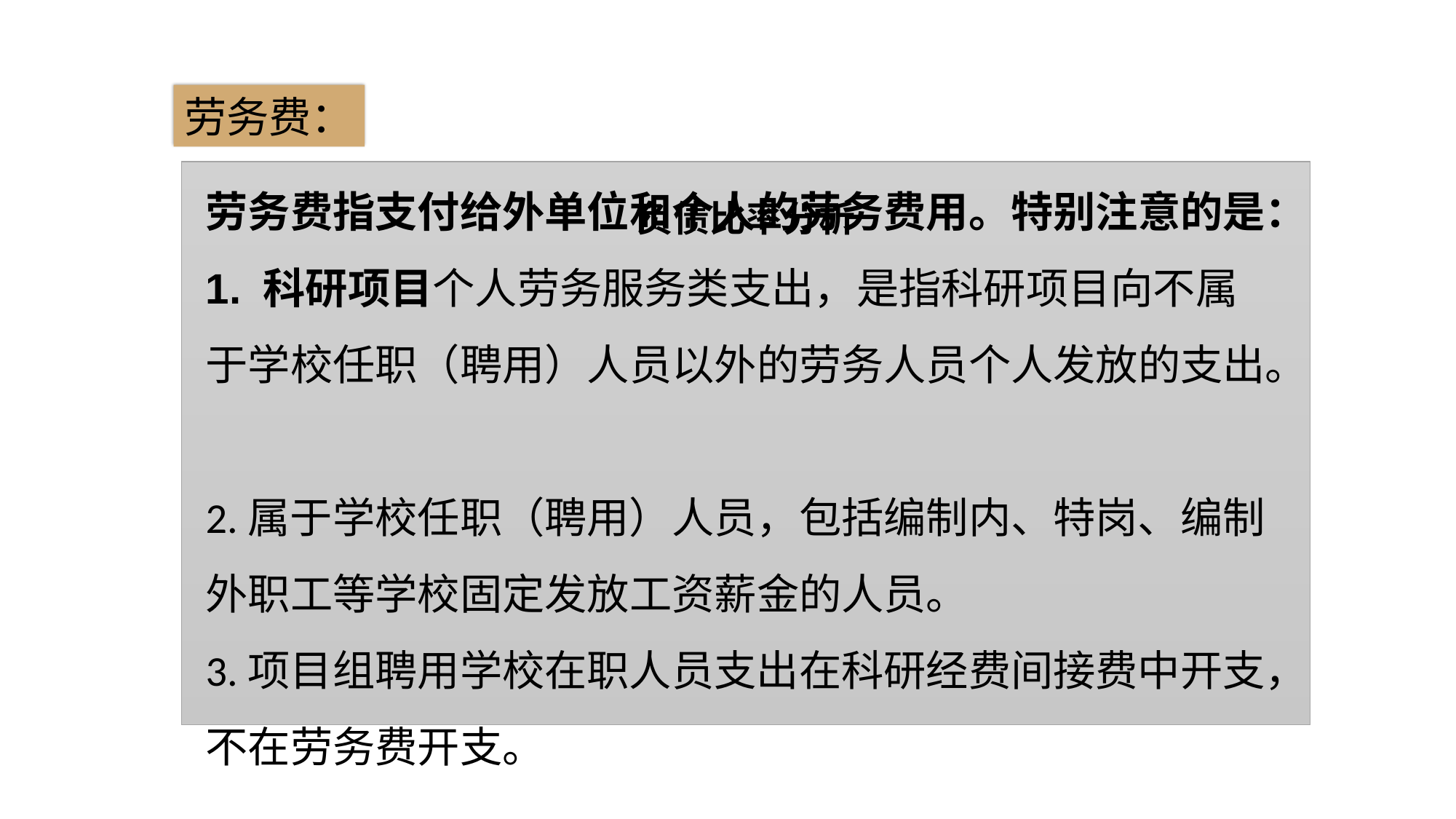

劳务费：
劳务费指支付给外单位和个人的劳务费用。特别注意的是：
1. 科研项目个人劳务服务类支出，是指科研项目向不属于学校任职（聘用）人员以外的劳务人员个人发放的支出。
2.属于学校任职（聘用）人员，包括编制内、特岗、编制外职工等学校固定发放工资薪金的人员。
3.项目组聘用学校在职人员支出在科研经费间接费中开支，不在劳务费开支。

### Chart: 负债比率分析

| Category |
|---|